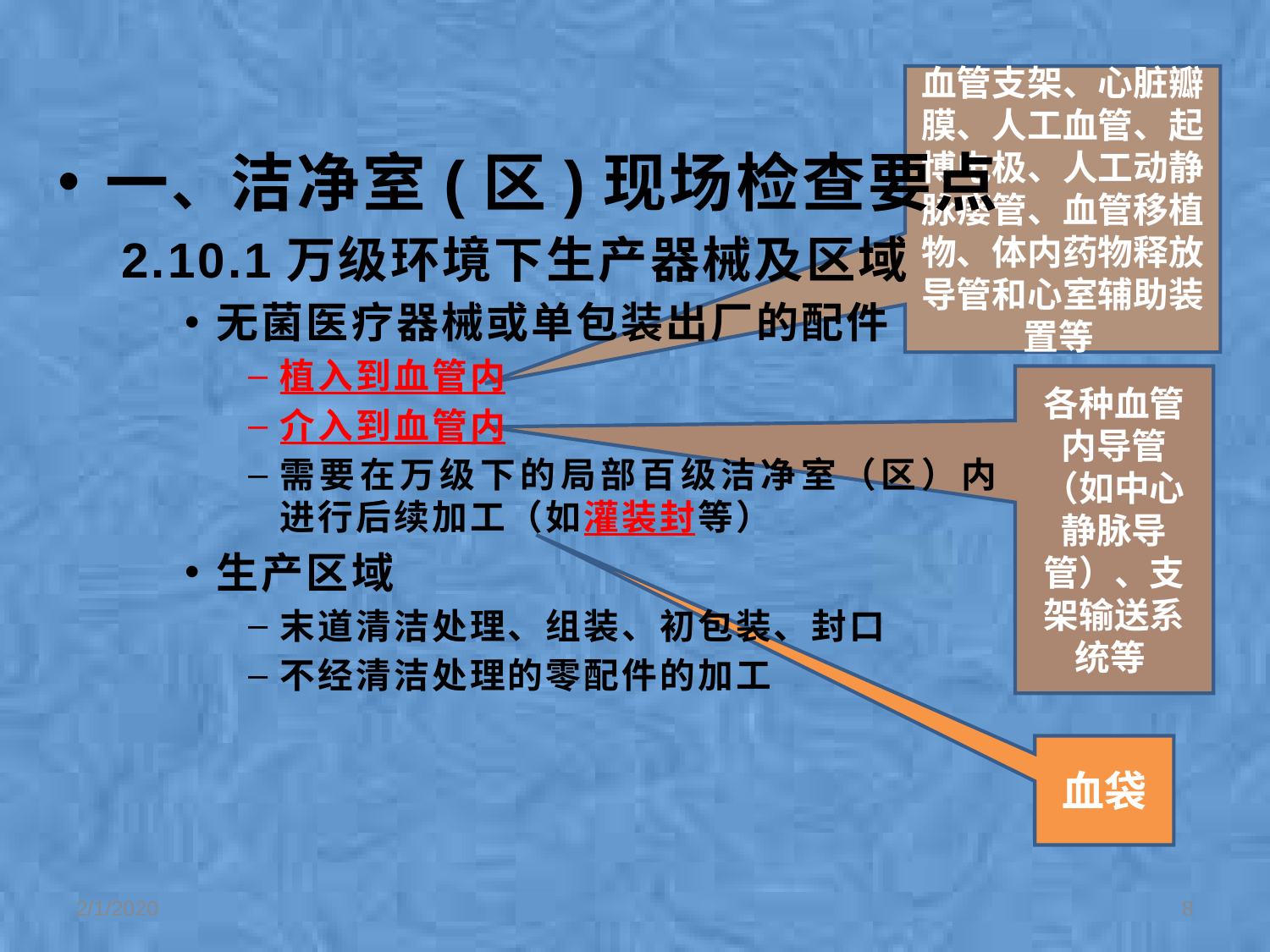

血管支架、心脏瓣膜、人工血管、起博电极、人工动静脉瘘管、血管移植物、体内药物释放导管和心室辅助装置等
一、洁净室(区)现场检查要点
2.10.1万级环境下生产器械及区域
无菌医疗器械或单包装出厂的配件
植入到血管内
介入到血管内
需要在万级下的局部百级洁净室（区）内进行后续加工（如灌装封等）
生产区域
末道清洁处理、组装、初包装、封口
不经清洁处理的零配件的加工

各种血管内导管（如中心静脉导管）、支架输送系统等
血袋
2/1/2020
8